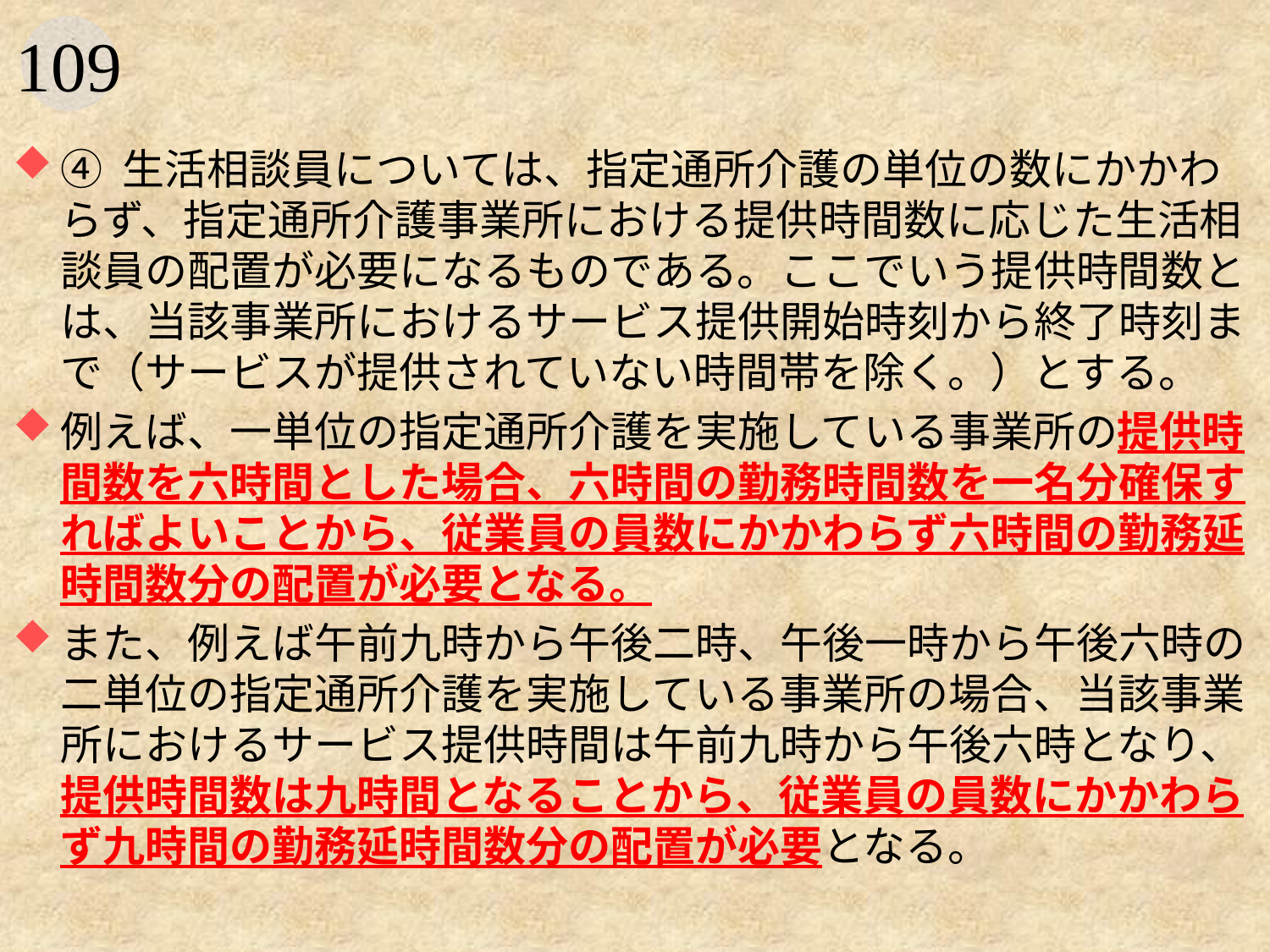

#
④ 生活相談員については、指定通所介護の単位の数にかかわらず、指定通所介護事業所における提供時間数に応じた生活相談員の配置が必要になるものである。ここでいう提供時間数とは、当該事業所におけるサービス提供開始時刻から終了時刻まで（サービスが提供されていない時間帯を除く。）とする。
例えば、一単位の指定通所介護を実施している事業所の提供時間数を六時間とした場合、六時間の勤務時間数を一名分確保すればよいことから、従業員の員数にかかわらず六時間の勤務延時間数分の配置が必要となる。
また、例えば午前九時から午後二時、午後一時から午後六時の二単位の指定通所介護を実施している事業所の場合、当該事業所におけるサービス提供時間は午前九時から午後六時となり、提供時間数は九時間となることから、従業員の員数にかかわらず九時間の勤務延時間数分の配置が必要となる。